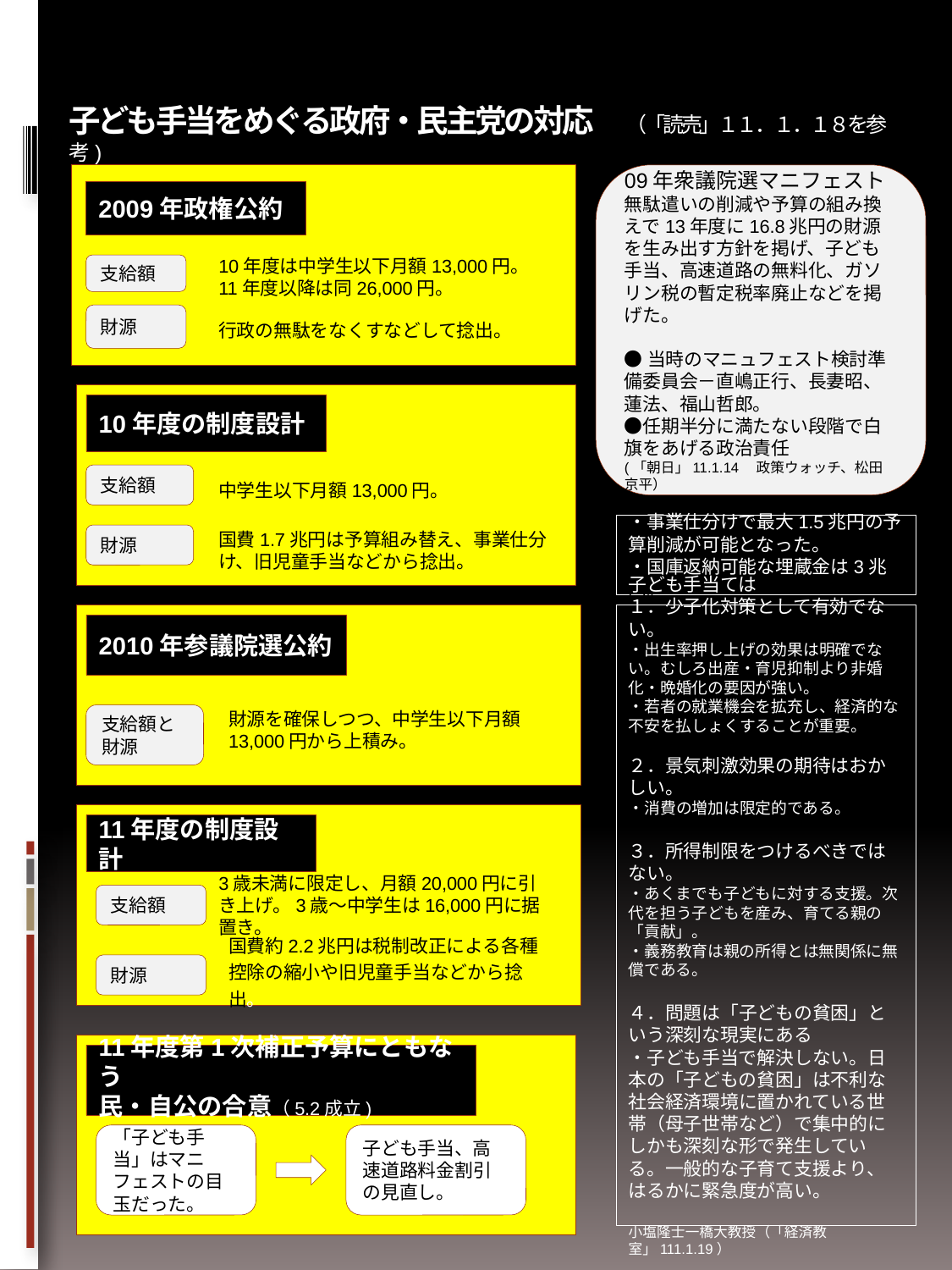

# 子ども手当をめぐる政府・民主党の対応　（「読売」１１．１．１８を参考)
09年衆議院選マニフェスト
無駄遣いの削減や予算の組み換えで13年度に16.8兆円の財源を生み出す方針を掲げ、子ども手当、高速道路の無料化、ガソリン税の暫定税率廃止などを掲げた。

●当時のマニュフェスト検討準備委員会－直嶋正行、長妻昭、蓮法、福山哲郎。
●任期半分に満たない段階で白旗をあげる政治責任
(「朝日」11.1.14　政策ウォッチ、松田京平）

2009年政権公約
10年度は中学生以下月額13,000円。
11年度以降は同26,000円。
支給額
財源
行政の無駄をなくすなどして捻出。

10年度の制度設計
支給額
中学生以下月額13,000円。
・事業仕分けで最大1.5兆円の予算削減が可能となった。
・国庫返納可能な埋蔵金は3兆円。
財源
国費1.7兆円は予算組み替え、事業仕分け、旧児童手当などから捻出。

子ども手当ては
１．少子化対策として有効でない。
・出生率押し上げの効果は明確でない。むしろ出産・育児抑制より非婚化・晩婚化の要因が強い。
・若者の就業機会を拡充し、経済的な不安を払しょくすることが重要。

２．景気刺激効果の期待はおかしい。
・消費の増加は限定的である。

３．所得制限をつけるべきではない。
・あくまでも子どもに対する支援。次代を担う子どもを産み、育てる親の「貢献」。
・義務教育は親の所得とは無関係に無償である。

４．問題は「子どもの貧困」という深刻な現実にある
・子ども手当で解決しない。日本の「子どもの貧困」は不利な社会経済環境に置かれている世帯（母子世帯など）で集中的にしかも深刻な形で発生している。一般的な子育て支援より、はるかに緊急度が高い。

小塩隆士一橋大教授（「経済教室」111.1.19）
2010年参議院選公約
財源を確保しつつ、中学生以下月額13,000円から上積み。
支給額と財源

11年度の制度設計
3歳未満に限定し、月額20,000円に引き上げ。3歳～中学生は16,000円に据置き。
支給額
国費約2.2兆円は税制改正による各種控除の縮小や旧児童手当などから捻出。
財源

11年度第1次補正予算にともなう
民・自公の合意（5.2成立)

「子ども手当」はマニフェストの目玉だった。
子ども手当、高速道路料金割引の見直し。